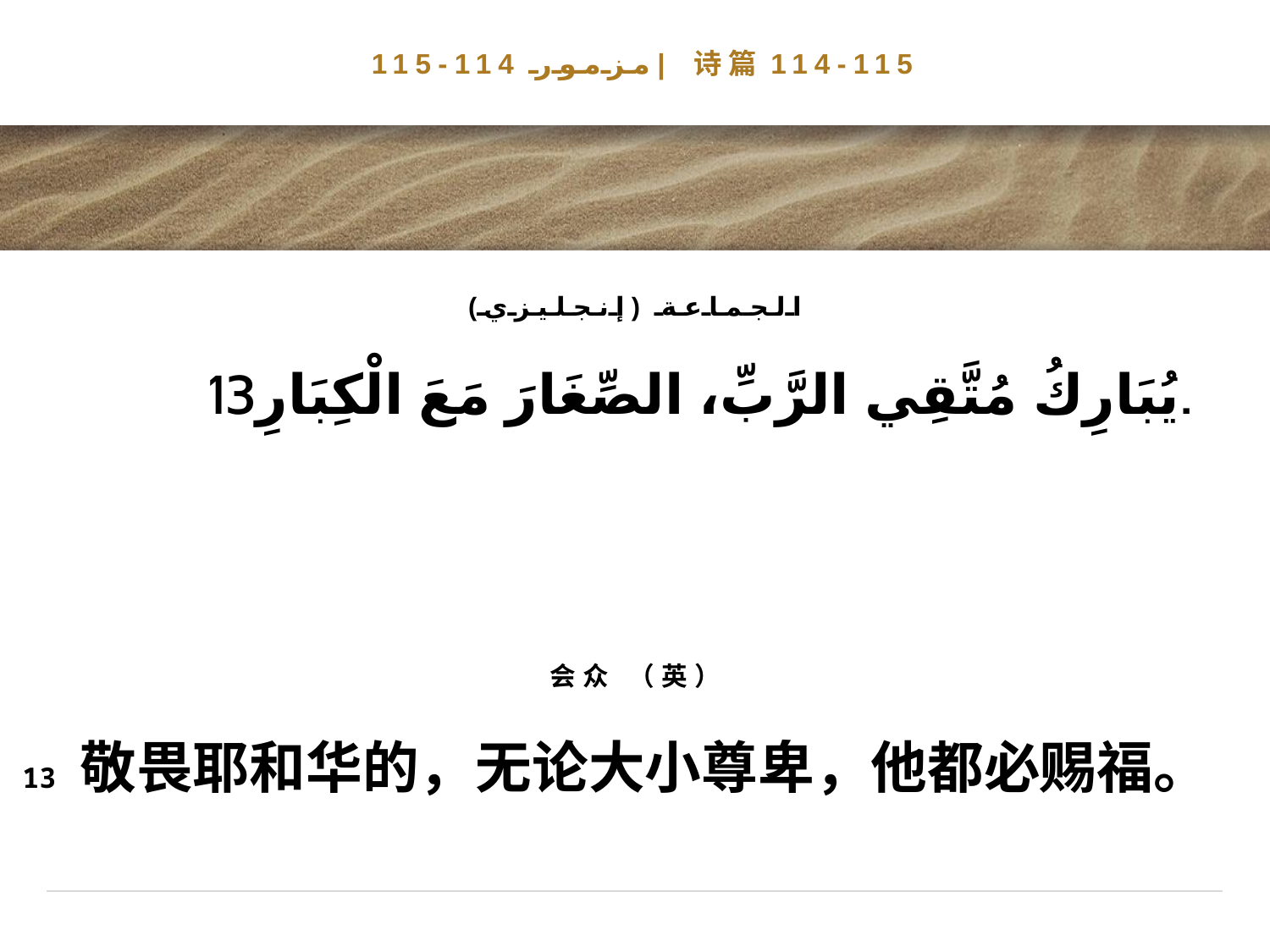

# مزمور 114-115| 诗篇114-115
الجماعة (إنجليزي)
13يُبَارِكُ مُتَّقِي الرَّبِّ، الصِّغَارَ مَعَ الْكِبَارِ.
会众 （英）
13 敬畏耶和华的，无论大小尊卑，他都必赐福。